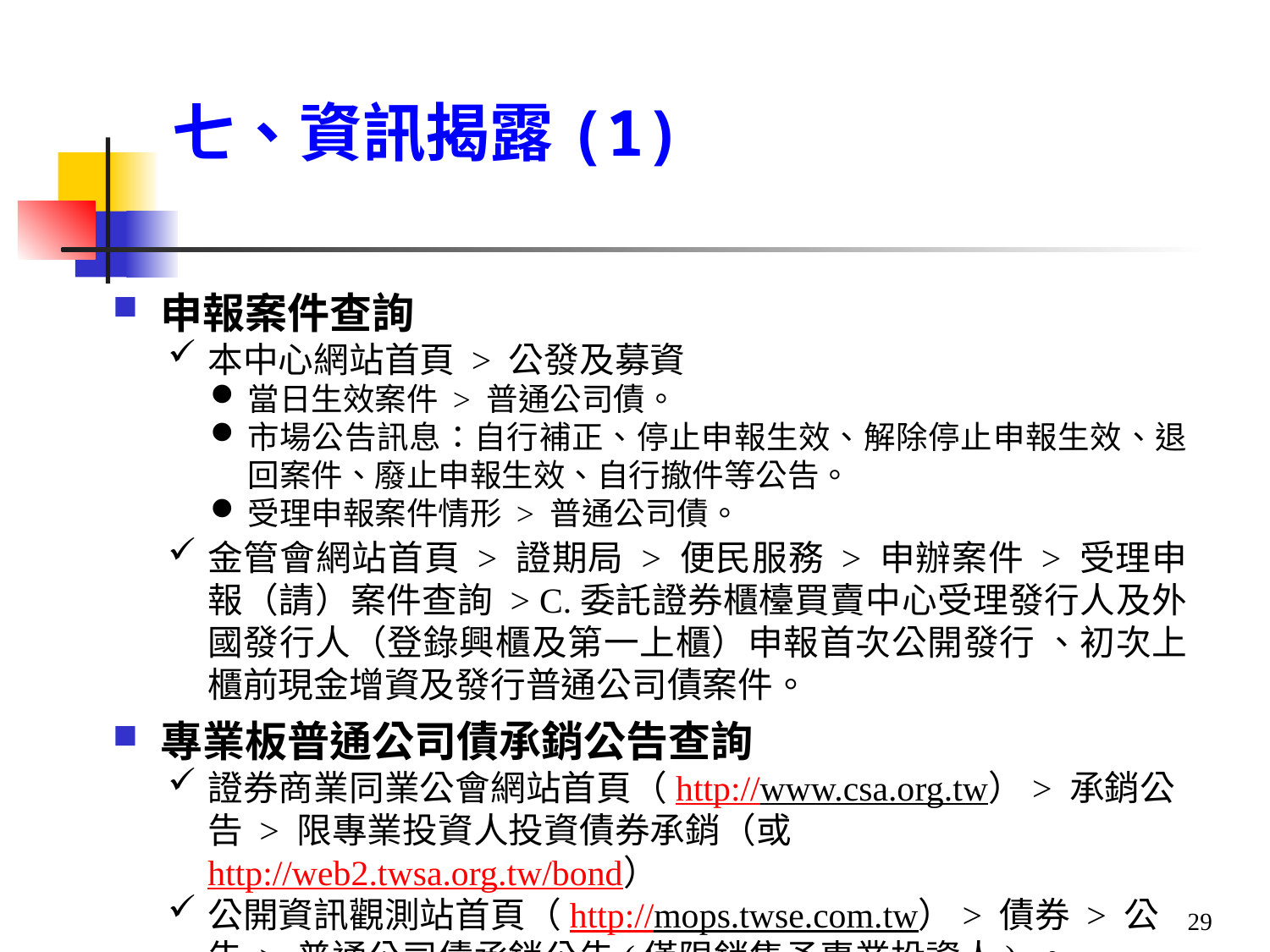

# 七、資訊揭露(1)
申報案件查詢
本中心網站首頁 > 公發及募資
當日生效案件 > 普通公司債。
市場公告訊息：自行補正、停止申報生效、解除停止申報生效、退回案件、廢止申報生效、自行撤件等公告。
受理申報案件情形 > 普通公司債。
金管會網站首頁 > 證期局 > 便民服務 > 申辦案件 > 受理申報（請）案件查詢 > C.委託證券櫃檯買賣中心受理發行人及外國發行人（登錄興櫃及第一上櫃）申報首次公開發行 、初次上櫃前現金增資及發行普通公司債案件。
專業板普通公司債承銷公告查詢
證券商業同業公會網站首頁（http://www.csa.org.tw）> 承銷公告 > 限專業投資人投資債券承銷（或http://web2.twsa.org.tw/bond）
公開資訊觀測站首頁（http://mops.twse.com.tw）> 債券 > 公告 > 普通公司債承銷公告(僅限銷售予專業投資人) 。
29